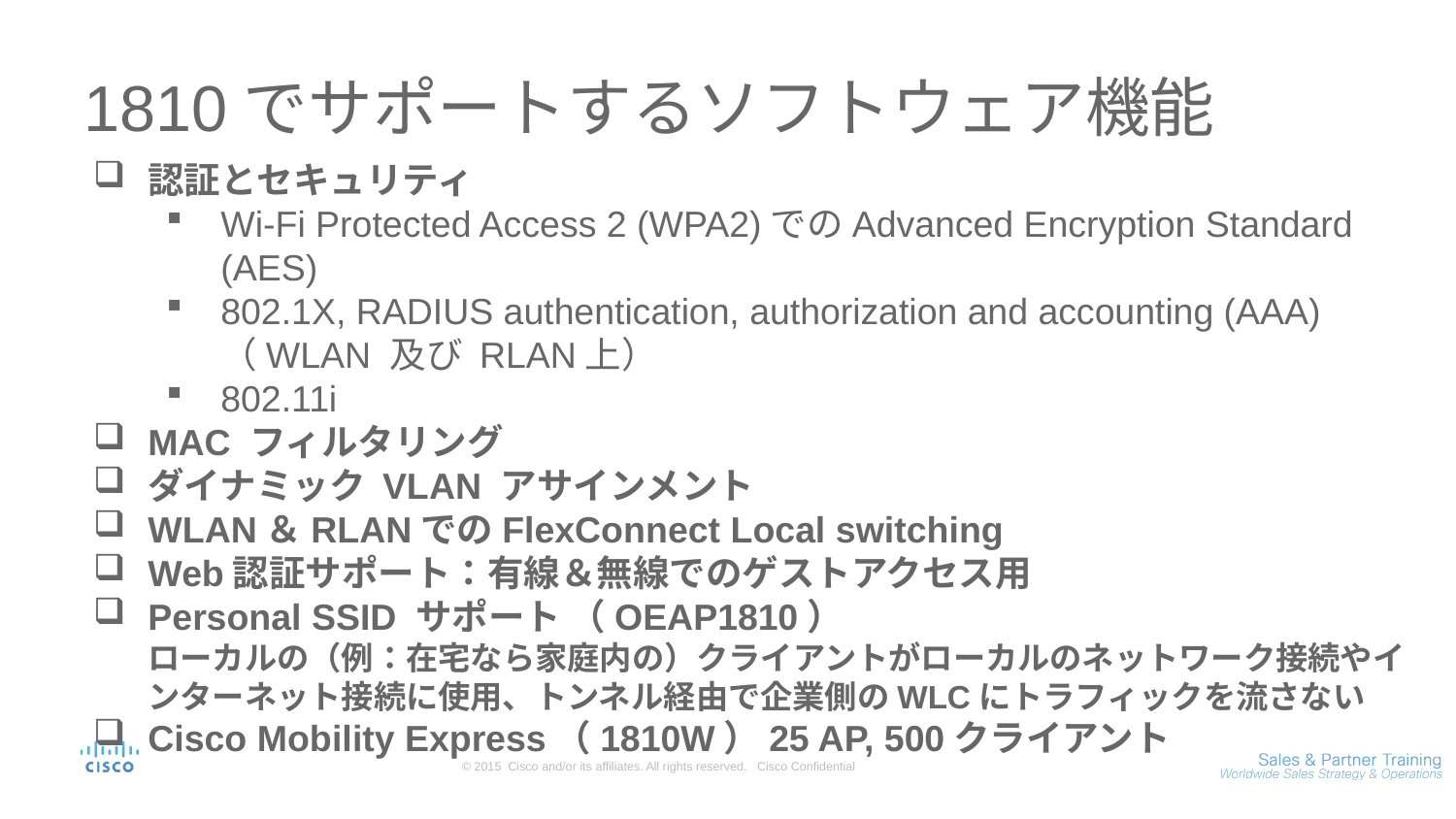

# 1810でサポートするソフトウェア機能
認証とセキュリティ
Wi-Fi Protected Access 2 (WPA2)でのAdvanced Encryption Standard (AES)
802.1X, RADIUS authentication, authorization and accounting (AAA) （WLAN 及び RLAN上）
802.11i
MAC フィルタリング
ダイナミック VLAN アサインメント
WLAN＆RLANでのFlexConnect Local switching
Web認証サポート：有線＆無線でのゲストアクセス用
Personal SSID サポート （OEAP1810）
ローカルの（例：在宅なら家庭内の）クライアントがローカルのネットワーク接続やインターネット接続に使用、トンネル経由で企業側のWLCにトラフィックを流さない
Cisco Mobility Express（1810W）25 AP, 500クライアント